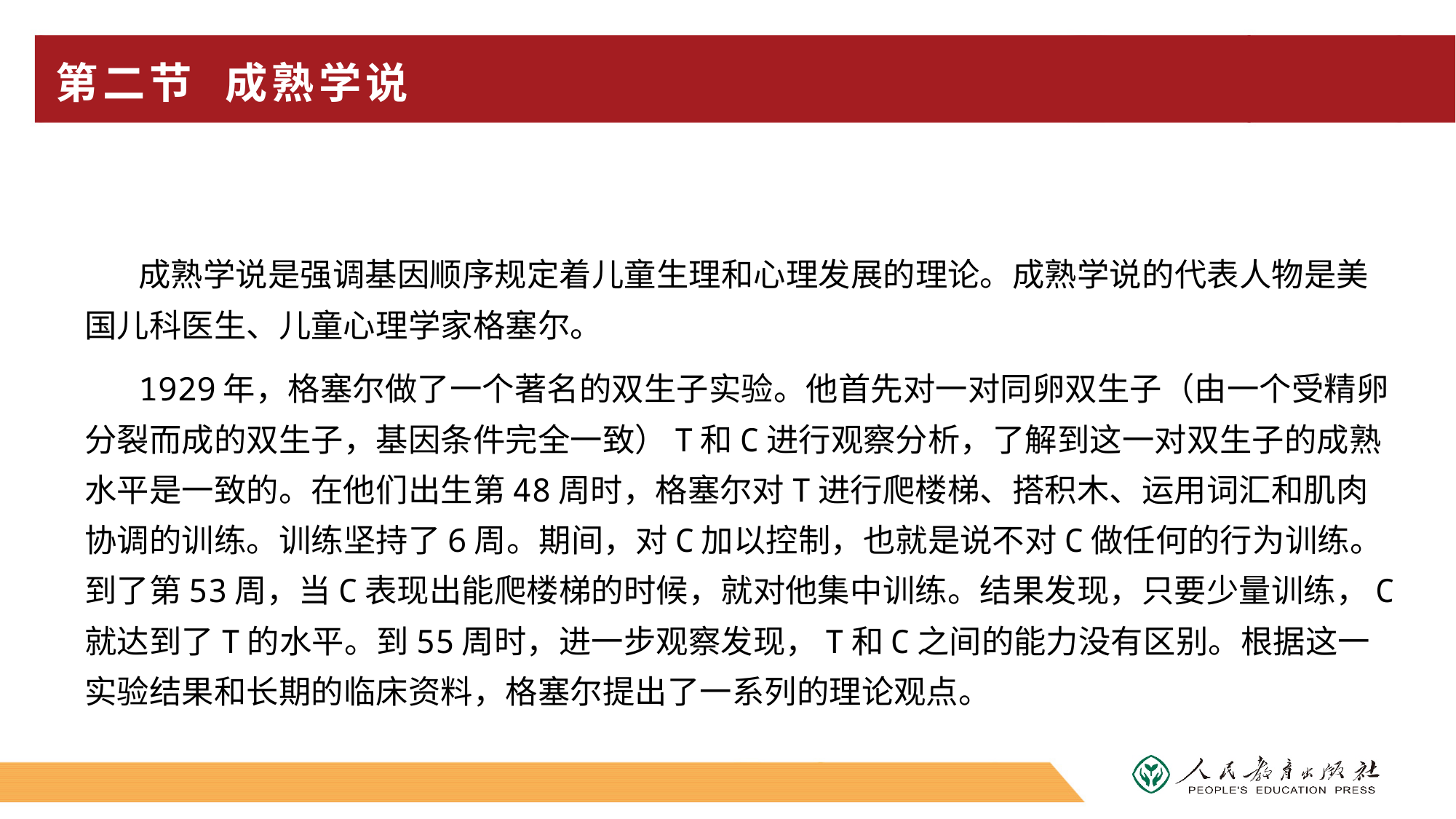

# 第二节  成熟学说

成熟学说是强调基因顺序规定着儿童生理和心理发展的理论。成熟学说的代表人物是美国儿科医生、儿童心理学家格塞尔。
1929年，格塞尔做了一个著名的双生子实验。他首先对一对同卵双生子（由一个受精卵分裂而成的双生子，基因条件完全一致）T和C进行观察分析，了解到这一对双生子的成熟水平是一致的。在他们出生第48周时，格塞尔对T进行爬楼梯、搭积木、运用词汇和肌肉协调的训练。训练坚持了6周。期间，对C加以控制，也就是说不对C做任何的行为训练。到了第53周，当C表现出能爬楼梯的时候，就对他集中训练。结果发现，只要少量训练，C就达到了T的水平。到55周时，进一步观察发现，T和C之间的能力没有区别。根据这一实验结果和长期的临床资料，格塞尔提出了一系列的理论观点。